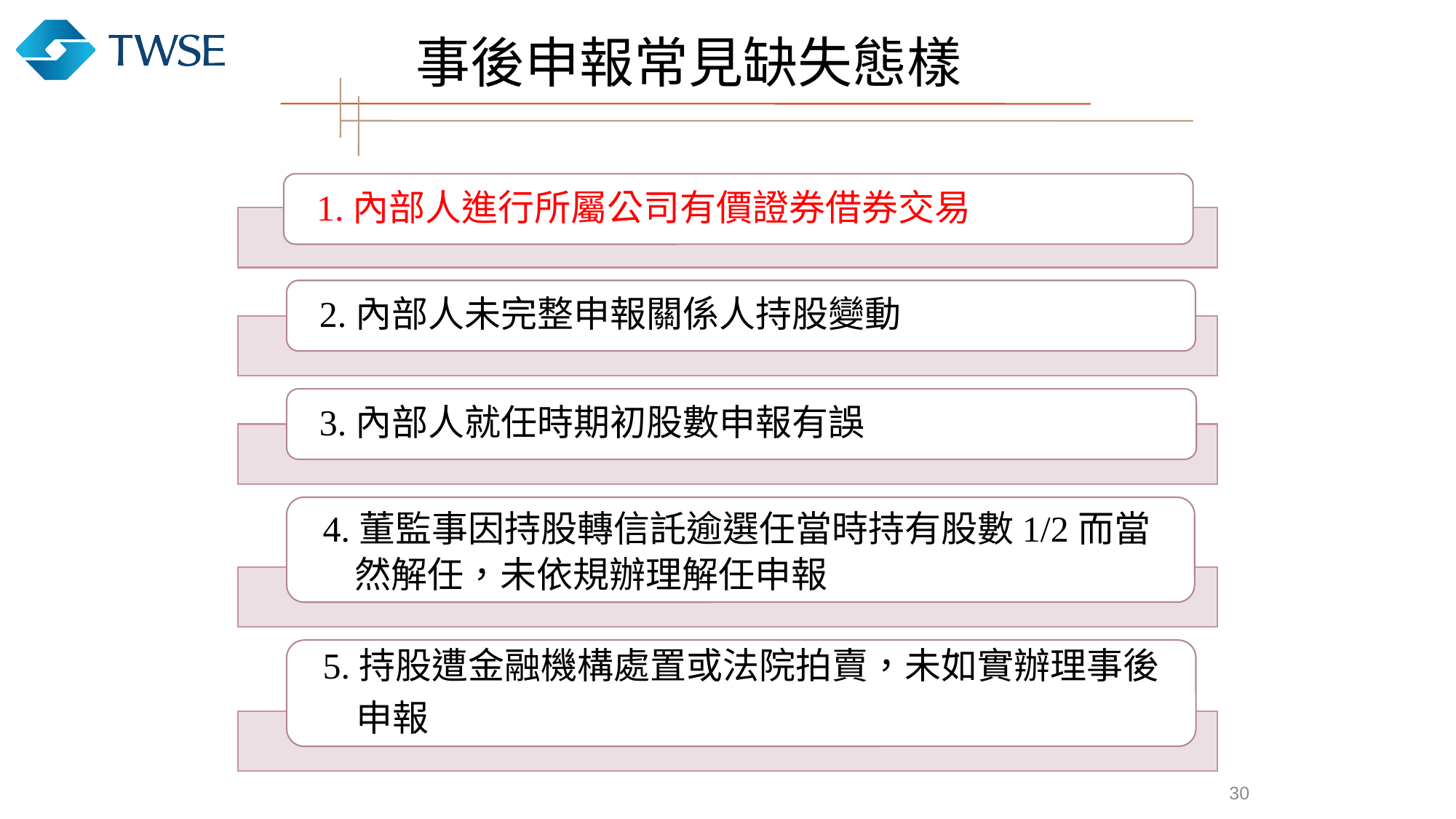

事後申報常見缺失態樣

1.內部人進行所屬公司有價證券借券交易
2.內部人未完整申報關係人持股變動
3.內部人就任時期初股數申報有誤
4.董監事因持股轉信託逾選任當時持有股數1/2而當然解任，未依規辦理解任申報
5.持股遭金融機構處置或法院拍賣，未如實辦理事後
   申報
30